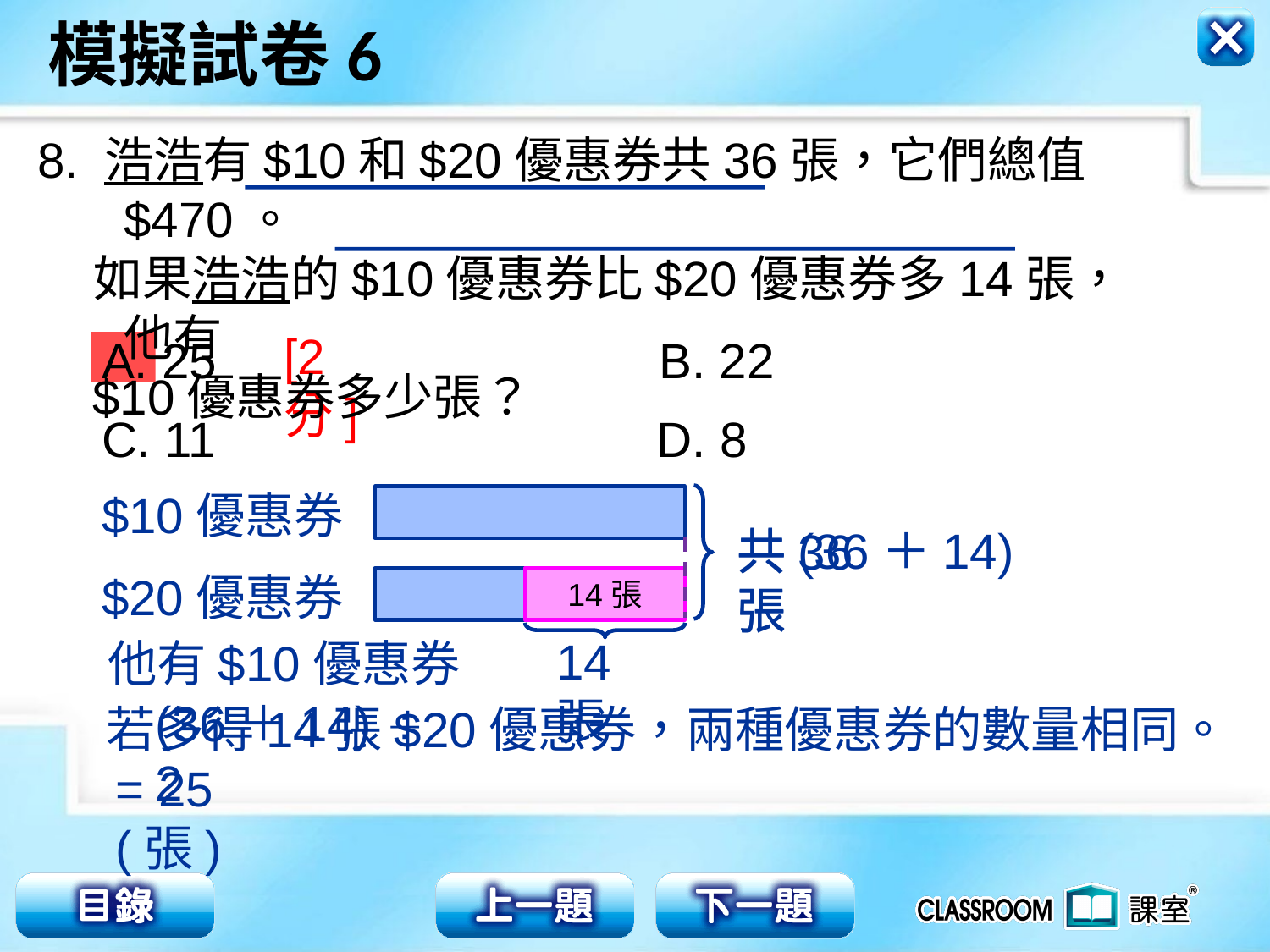

8. 浩浩有$10和$20優惠券共36張，它們總值$470。
    如果浩浩的$10優惠券比$20優惠券多14張，他有
    $10優惠券多少張？

[2分]
A. 25 　　　　　               B. 22
C. 11  　　　　　             D. 8

$10優惠券

共(36＋14)張
共36張

$20優惠券

14張
14張
他有$10優惠券
(36＋14) ÷ 2
若多得14張$20優惠券，兩種優惠券的數量相同。
= 25(張)